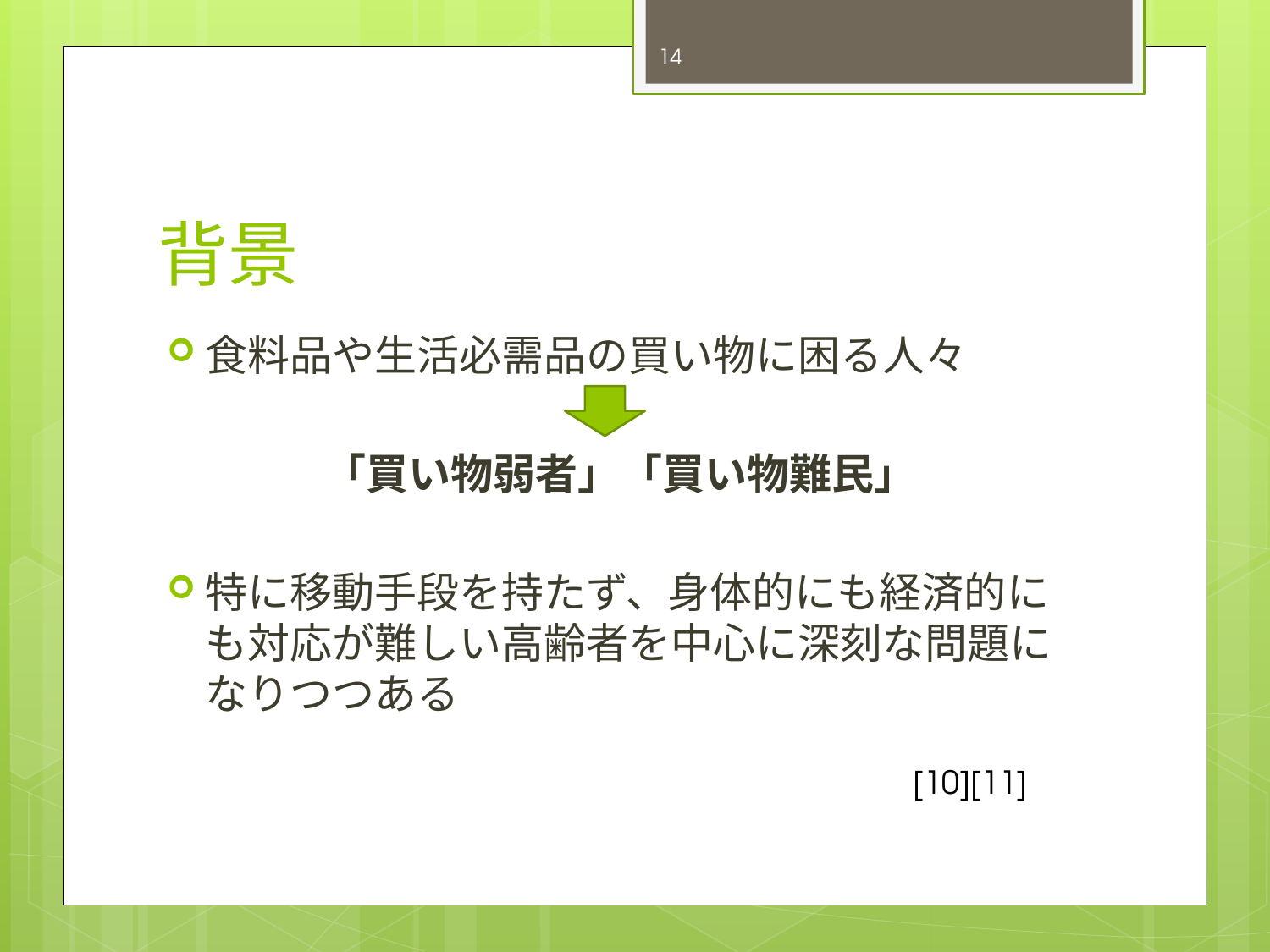

14
# 背景
食料品や生活必需品の買い物に困る人々

「買い物弱者」「買い物難民」

特に移動手段を持たず、身体的にも経済的にも対応が難しい高齢者を中心に深刻な問題になりつつある

[10][11]